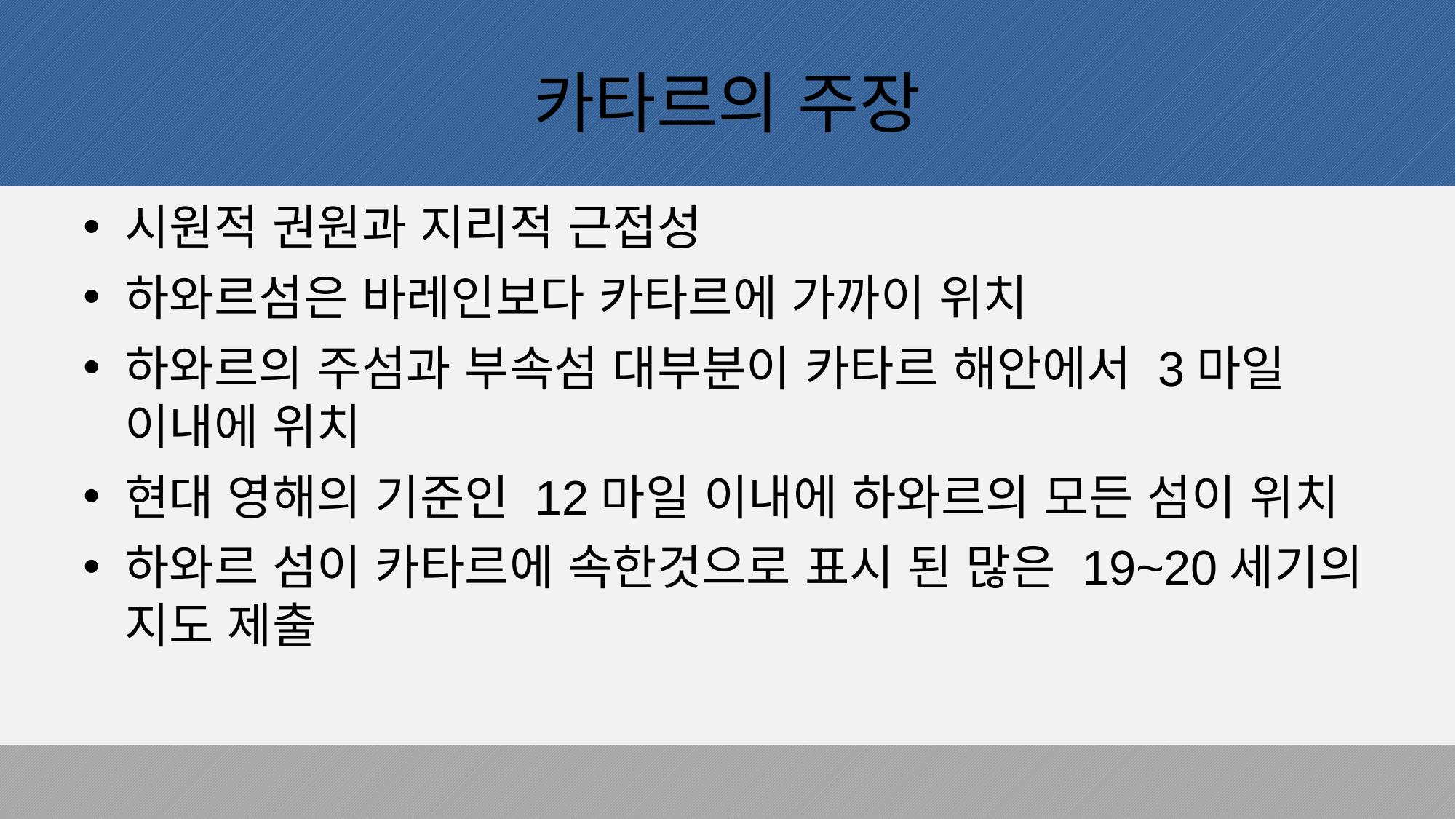

# 카타르의 주장
시원적 권원과 지리적 근접성
하와르섬은 바레인보다 카타르에 가까이 위치
하와르의 주섬과 부속섬 대부분이 카타르 해안에서 3마일 이내에 위치
현대 영해의 기준인 12마일 이내에 하와르의 모든 섬이 위치
하와르 섬이 카타르에 속한것으로 표시 된 많은 19~20세기의 지도 제출